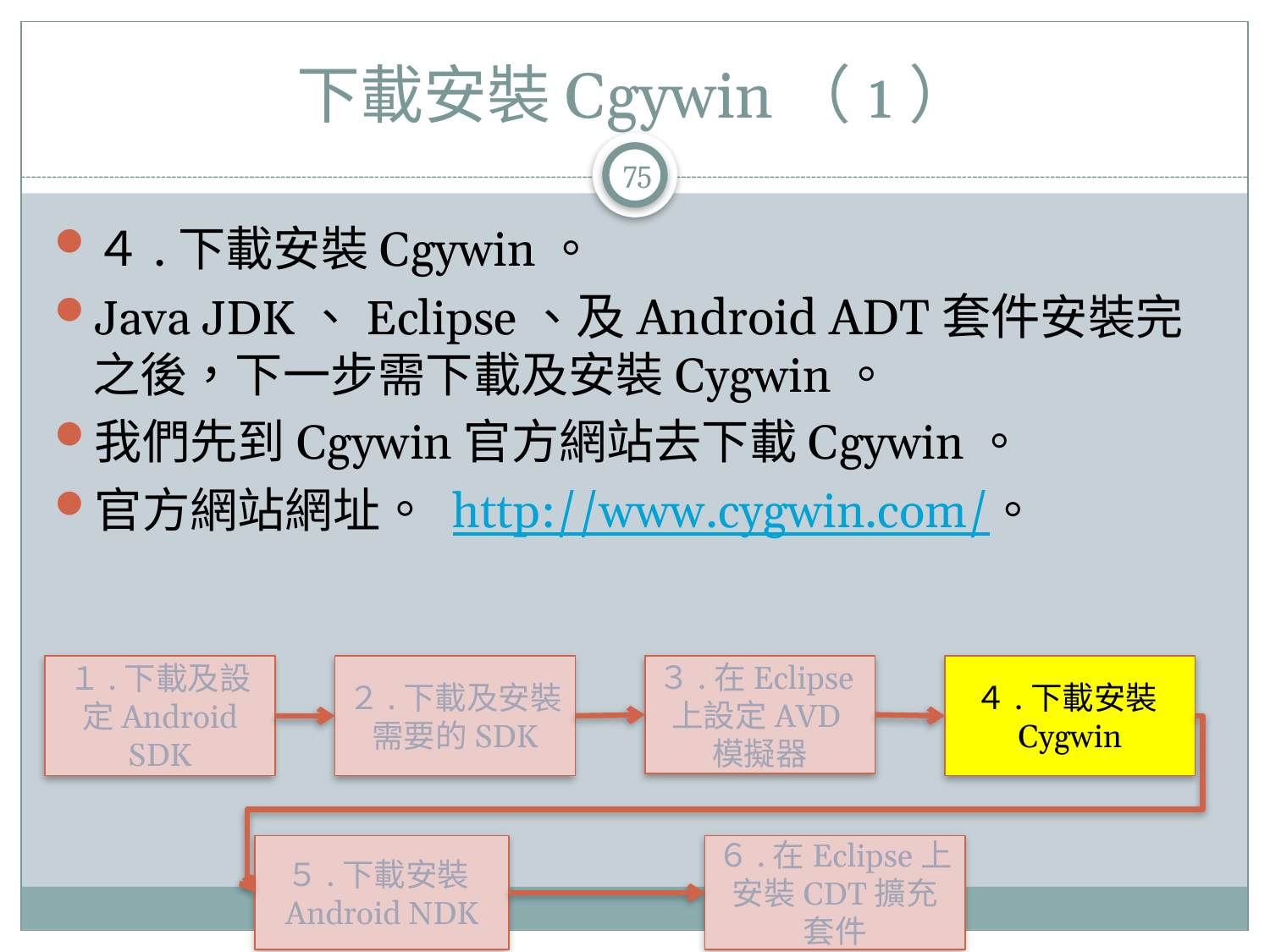

# 下載安裝Cgywin（1）
75
４.下載安裝Cgywin。
Java JDK、Eclipse、及Android ADT套件安裝完之後，下一步需下載及安裝Cygwin。
我們先到Cgywin官方網站去下載Cgywin。
官方網站網址。 http://www.cygwin.com/。

１.下載及設定Android SDK
２.下載及安裝需要的SDK
３.在Eclipse上設定AVD模擬器
４.下載安裝Cygwin
５.下載安裝Android NDK
６.在Eclipse上安裝CDT擴充套件